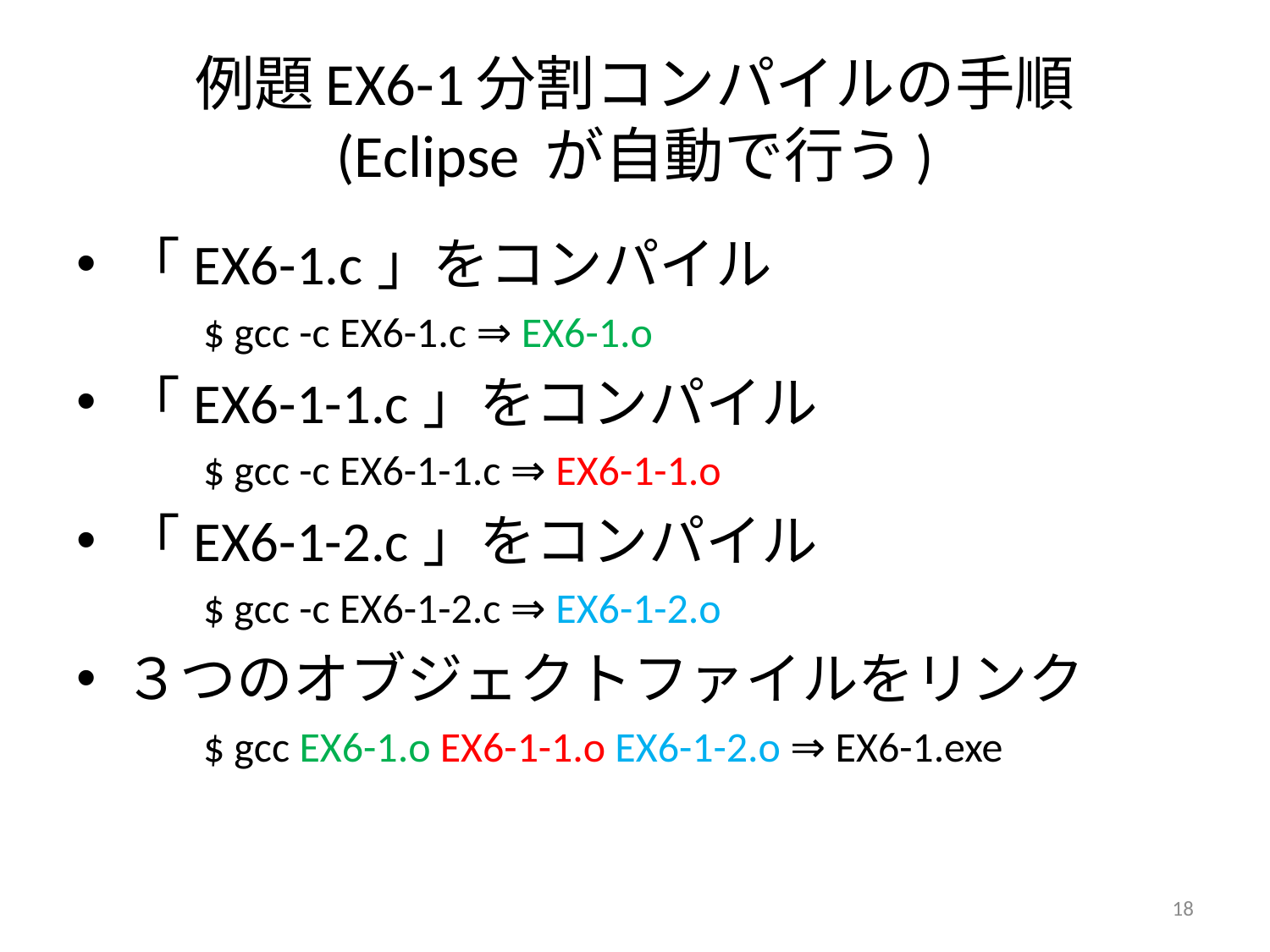

# 例題EX6-1分割コンパイルの手順 (Eclipse が自動で行う)
「EX6-1.c」をコンパイル
$ gcc -c EX6-1.c ⇒ EX6-1.o
「EX6-1-1.c」をコンパイル
$ gcc -c EX6-1-1.c ⇒ EX6-1-1.o
「EX6-1-2.c」をコンパイル
$ gcc -c EX6-1-2.c ⇒ EX6-1-2.o
３つのオブジェクトファイルをリンク
$ gcc EX6-1.o EX6-1-1.o EX6-1-2.o ⇒ EX6-1.exe
18